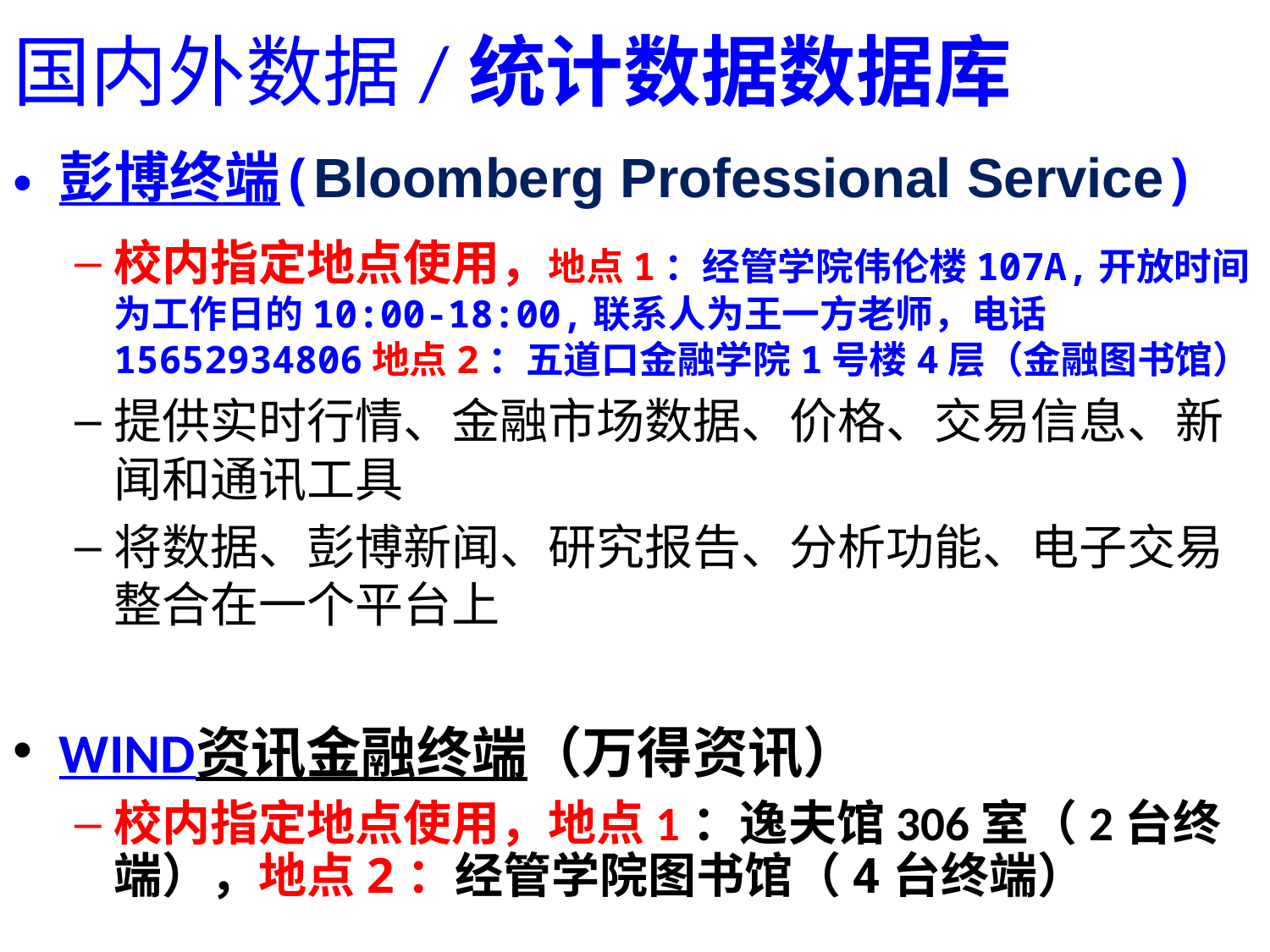

# 国内外数据/统计数据数据库
彭博终端(Bloomberg Professional Service)
校内指定地点使用，地点1：经管学院伟伦楼107A,开放时间为工作日的10:00-18:00,联系人为王一方老师，电话15652934806地点2：五道口金融学院1号楼4层（金融图书馆）
提供实时行情、金融市场数据、价格、交易信息、新闻和通讯工具
将数据、彭博新闻、研究报告、分析功能、电子交易整合在一个平台上

WIND资讯金融终端（万得资讯）
校内指定地点使用，地点1：逸夫馆306室（2台终端），地点2：经管学院图书馆（4台终端）